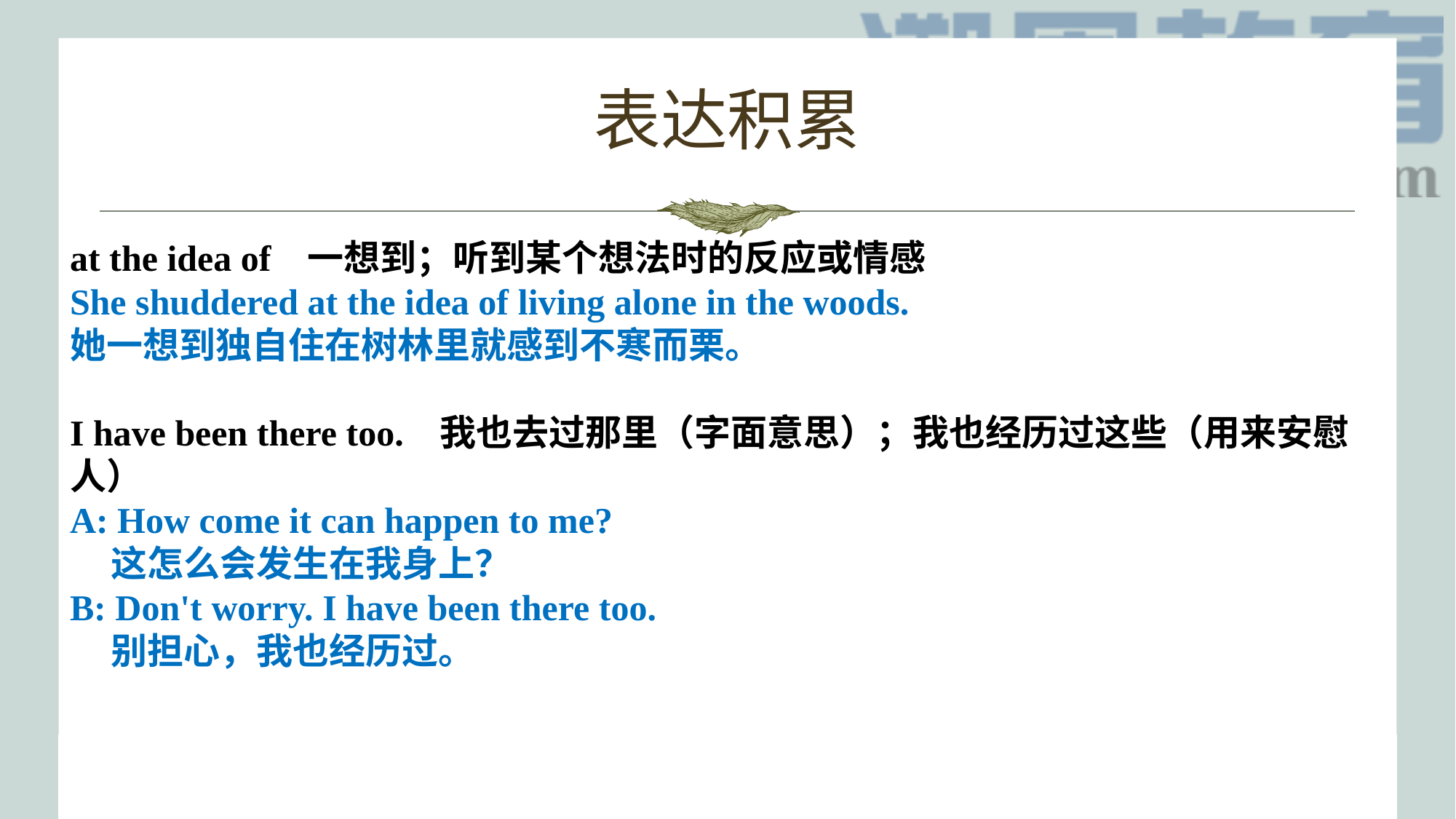

# 表达积累
at the idea of   一想到；听到某个想法时的反应或情感
She shuddered at the idea of living alone in the woods.
她一想到独自住在树林里就感到不寒而栗。

I have been there too.   我也去过那里（字面意思）；我也经历过这些（用来安慰人）
A: How come it can happen to me?
    这怎么会发生在我身上？
B: Don't worry. I have been there too.
    别担心，我也经历过。